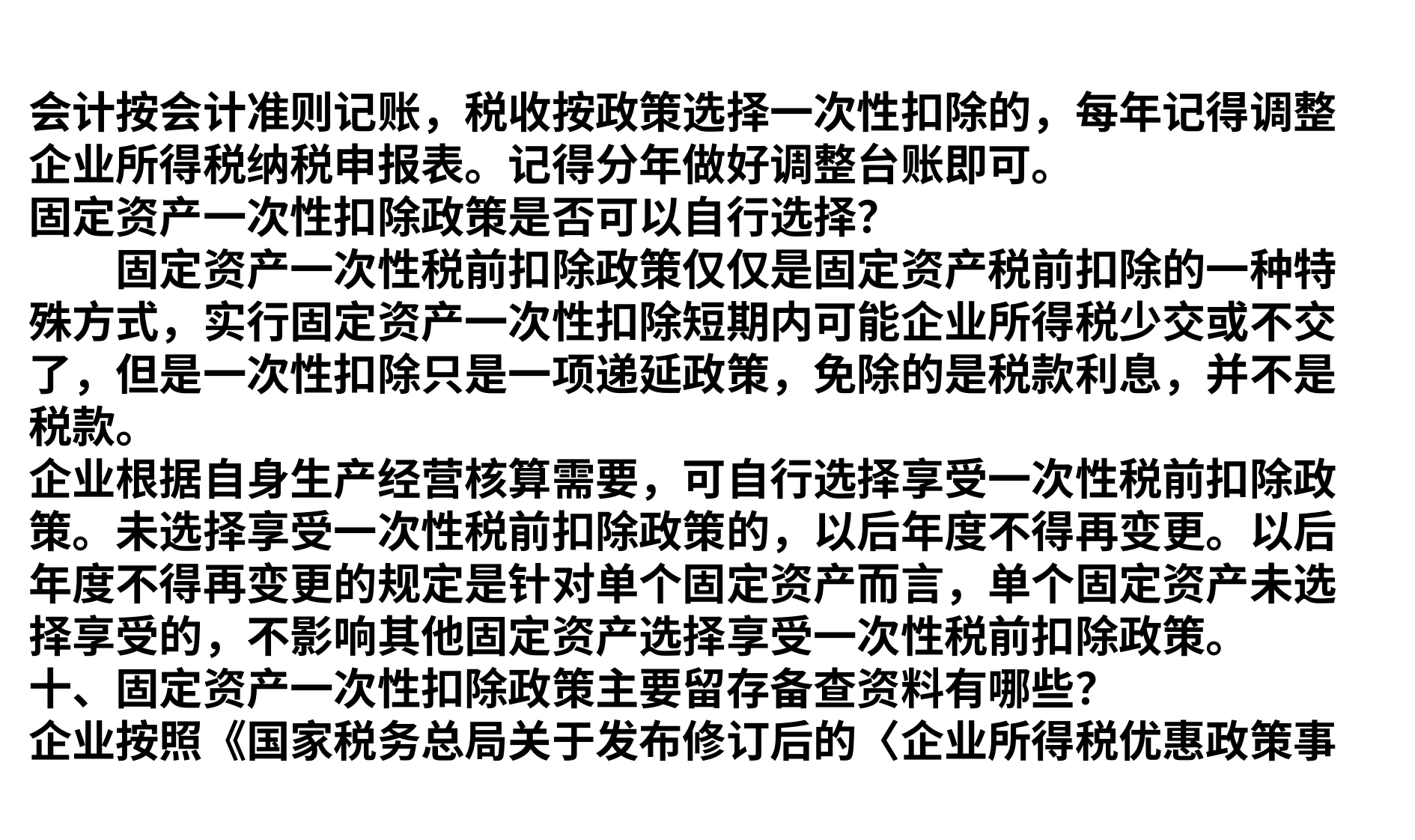

会计按会计准则记账，税收按政策选择一次性扣除的，每年记得调整企业所得税纳税申报表。记得分年做好调整台账即可。
固定资产一次性扣除政策是否可以自行选择？
　　固定资产一次性税前扣除政策仅仅是固定资产税前扣除的一种特殊方式，实行固定资产一次性扣除短期内可能企业所得税少交或不交了，但是一次性扣除只是一项递延政策，免除的是税款利息，并不是税款。
企业根据自身生产经营核算需要，可自行选择享受一次性税前扣除政策。未选择享受一次性税前扣除政策的，以后年度不得再变更。以后年度不得再变更的规定是针对单个固定资产而言，单个固定资产未选择享受的，不影响其他固定资产选择享受一次性税前扣除政策。
十、固定资产一次性扣除政策主要留存备查资料有哪些？
企业按照《国家税务总局关于发布修订后的〈企业所得税优惠政策事